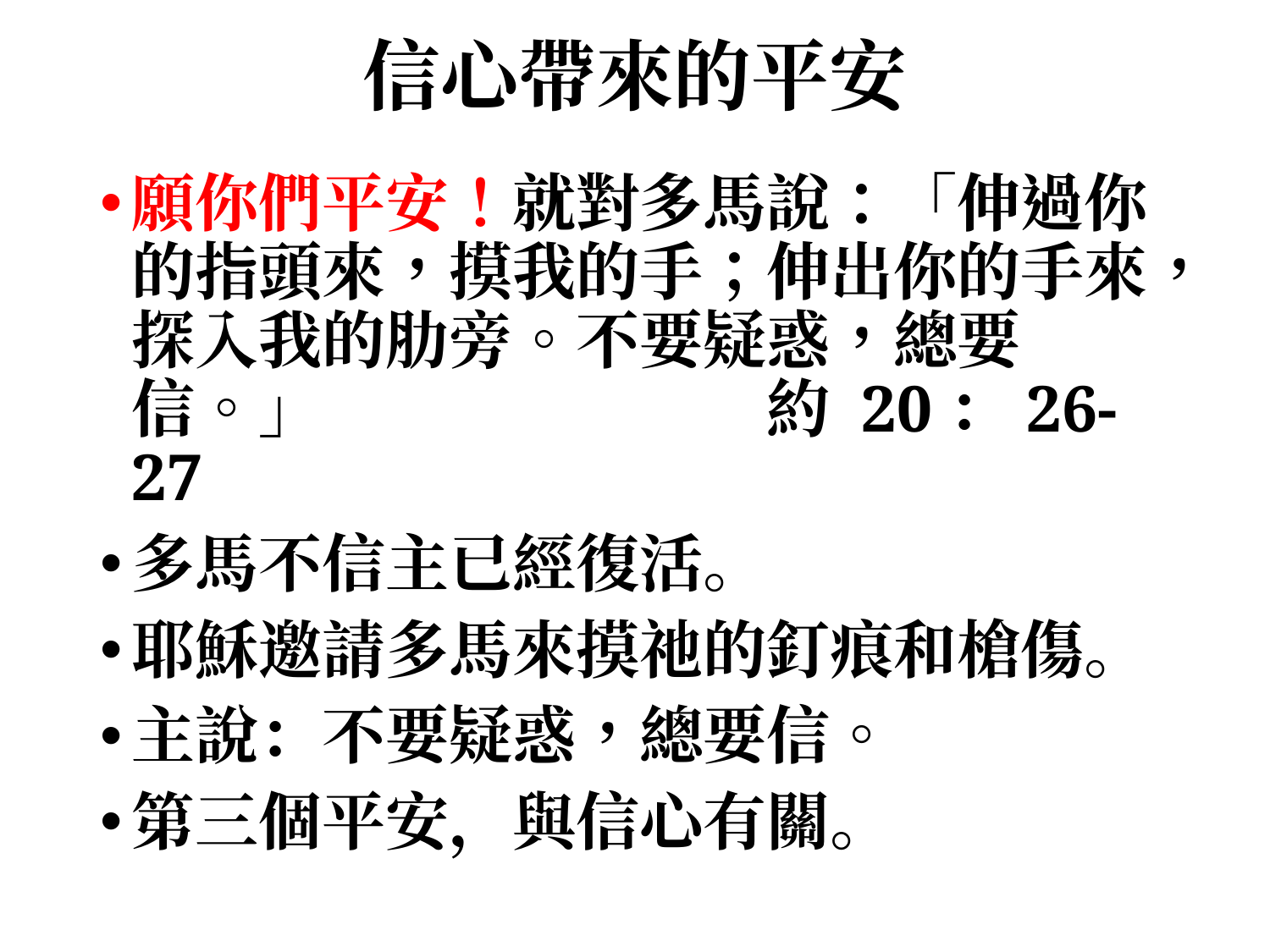

# 信心帶來的平安
願你們平安！就對多馬說：「伸過你的指頭來，摸我的手；伸出你的手來，探入我的肋旁。不要疑惑，總要信。」				約 20：26-27
多馬不信主已經復活。
耶穌邀請多馬來摸祂的釘痕和槍傷。
主說：不要疑惑，總要信。
第三個平安，與信心有關。